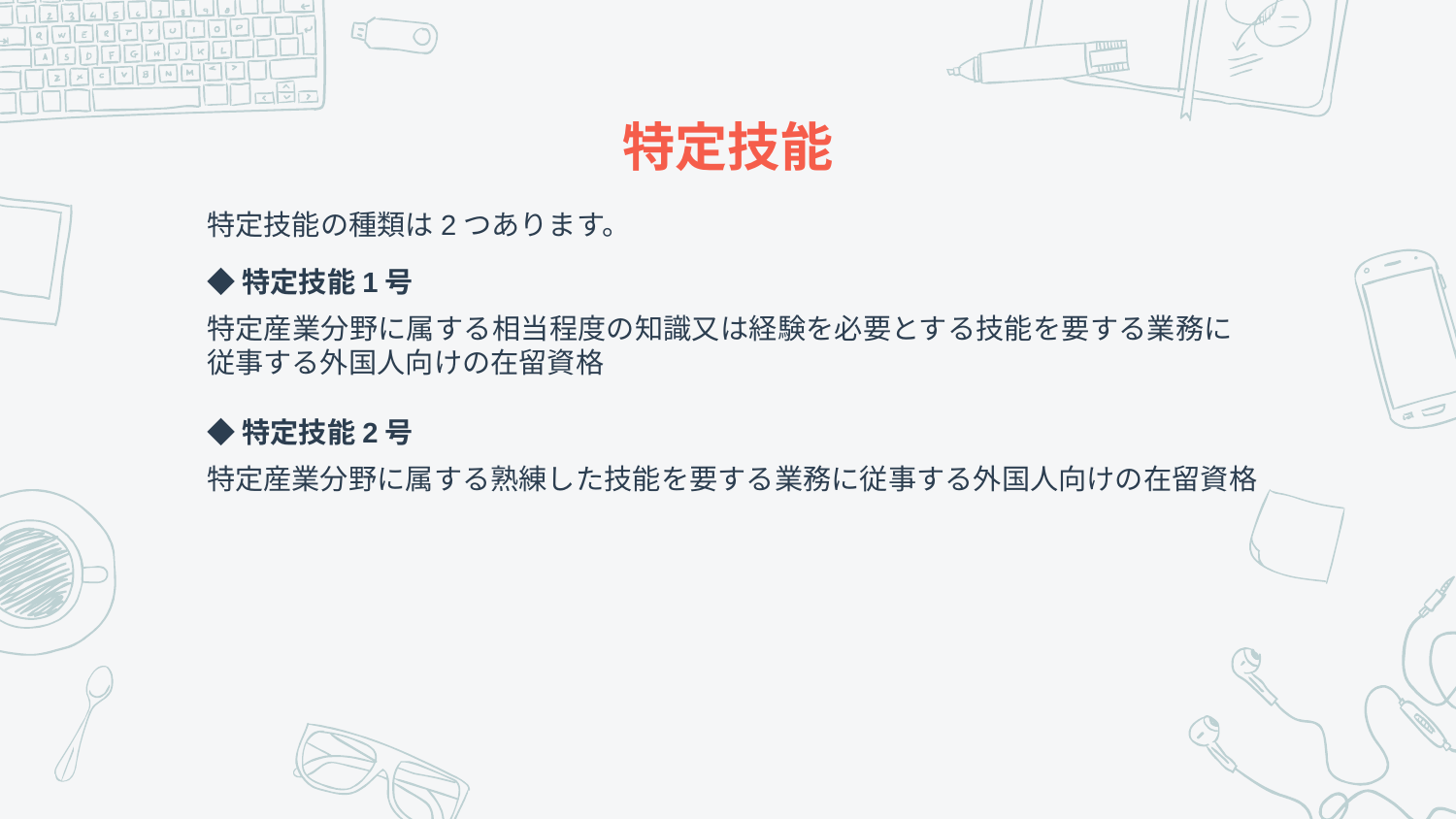

# 特定技能
特定技能の種類は2つあります。
◆特定技能1号
特定産業分野に属する相当程度の知識又は経験を必要とする技能を要する業務に　従事する外国人向けの在留資格
◆特定技能2号
特定産業分野に属する熟練した技能を要する業務に従事する外国人向けの在留資格